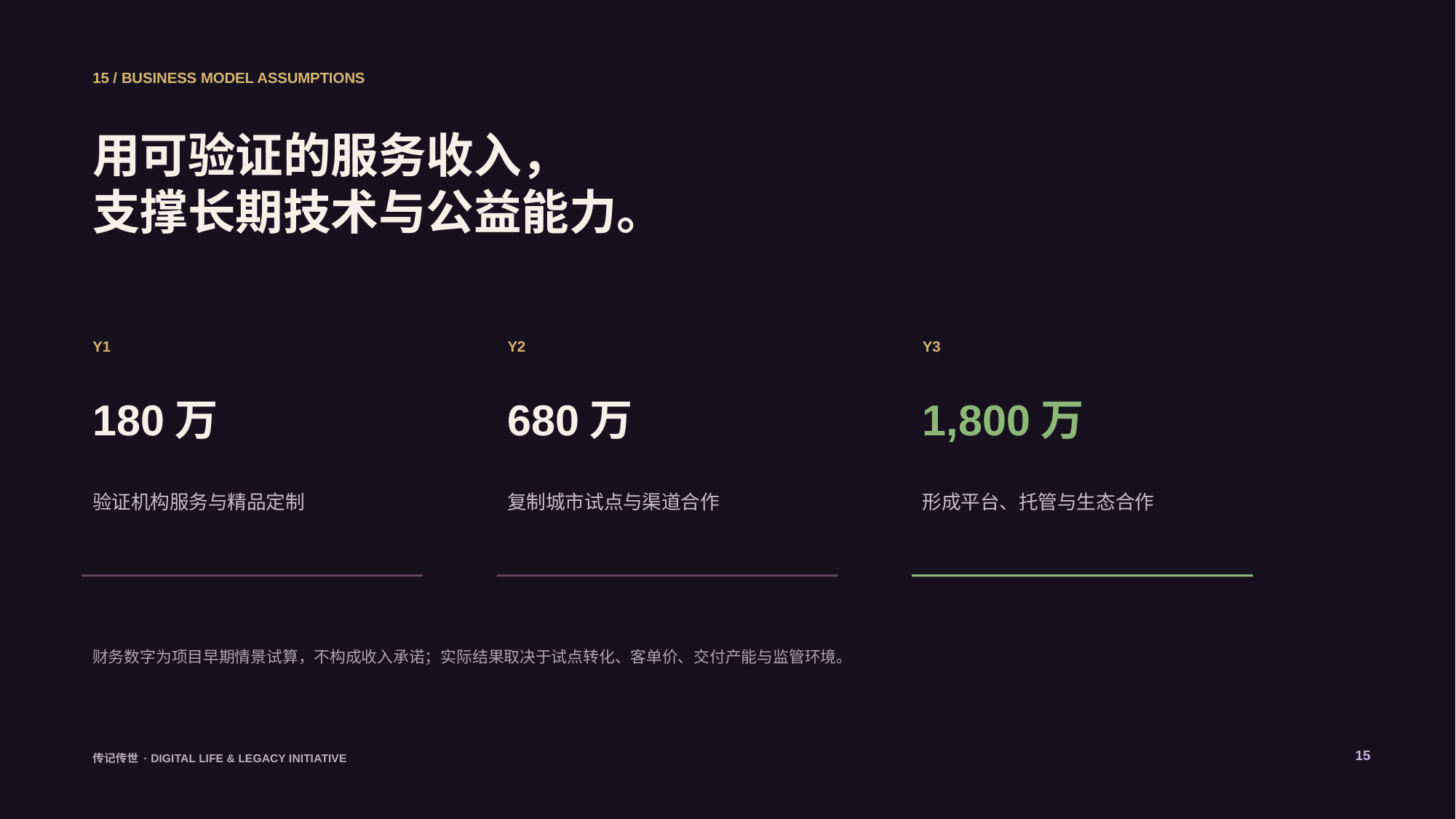

15 / BUSINESS MODEL ASSUMPTIONS
用可验证的服务收入，
支撑长期技术与公益能力。
Y1
Y2
Y3
180万
680万
1,800万
验证机构服务与精品定制
复制城市试点与渠道合作
形成平台、托管与生态合作

财务数字为项目早期情景试算，不构成收入承诺；实际结果取决于试点转化、客单价、交付产能与监管环境。
15
传记传世 · DIGITAL LIFE & LEGACY INITIATIVE